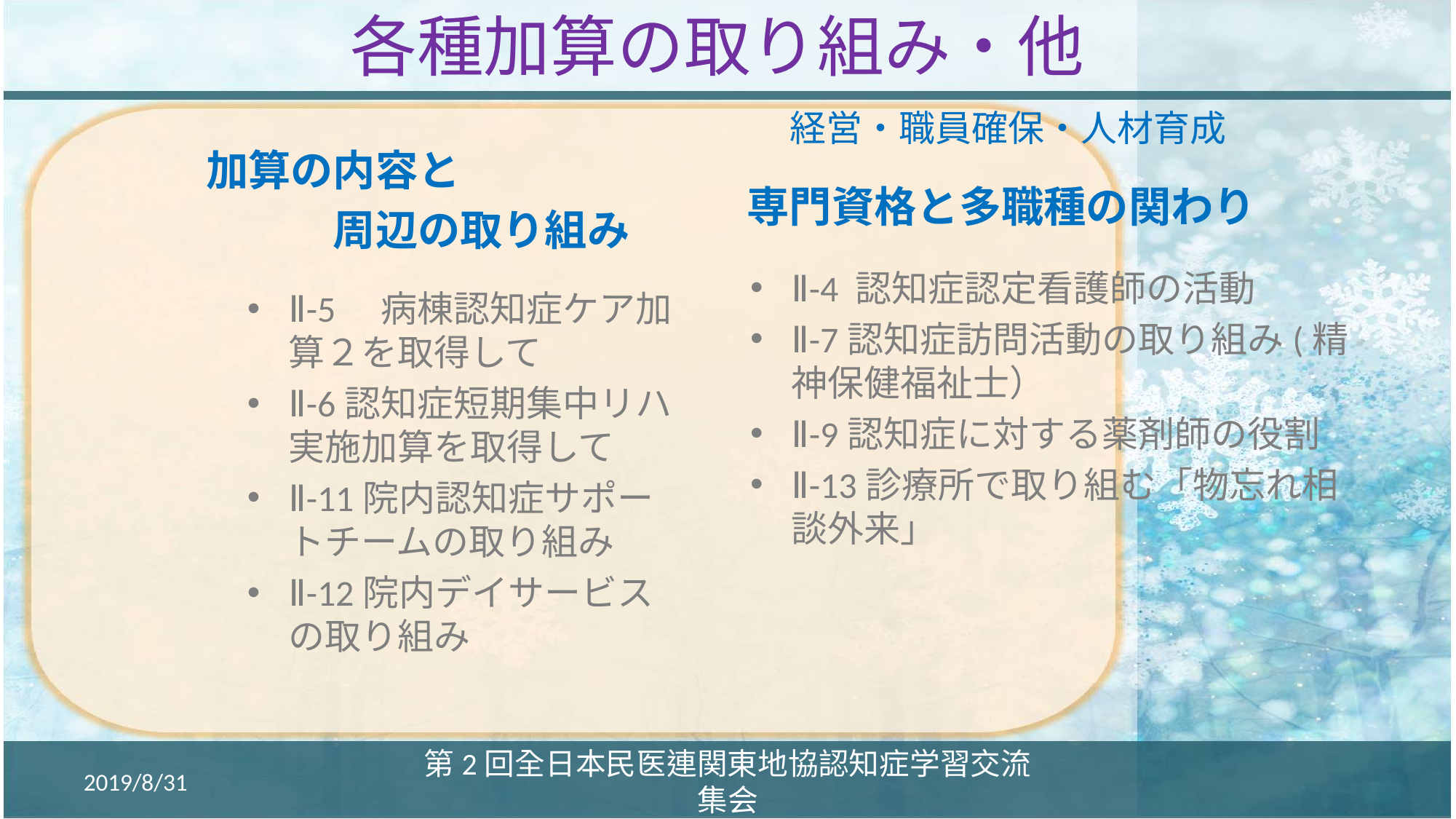

# 各種加算の取り組み・他
経営・職員確保・人材育成
加算の内容と
　　　周辺の取り組み
専門資格と多職種の関わり
Ⅱ-4 認知症認定看護師の活動
Ⅱ-7認知症訪問活動の取り組み(精神保健福祉士）
Ⅱ-9認知症に対する薬剤師の役割
Ⅱ-13診療所で取り組む「物忘れ相談外来」
Ⅱ-5　病棟認知症ケア加算２を取得して
Ⅱ-6認知症短期集中リハ実施加算を取得して
Ⅱ-11院内認知症サポートチームの取り組み
Ⅱ-12院内デイサービスの取り組み
2019/8/31
第2回全日本民医連関東地協認知症学習交流集会